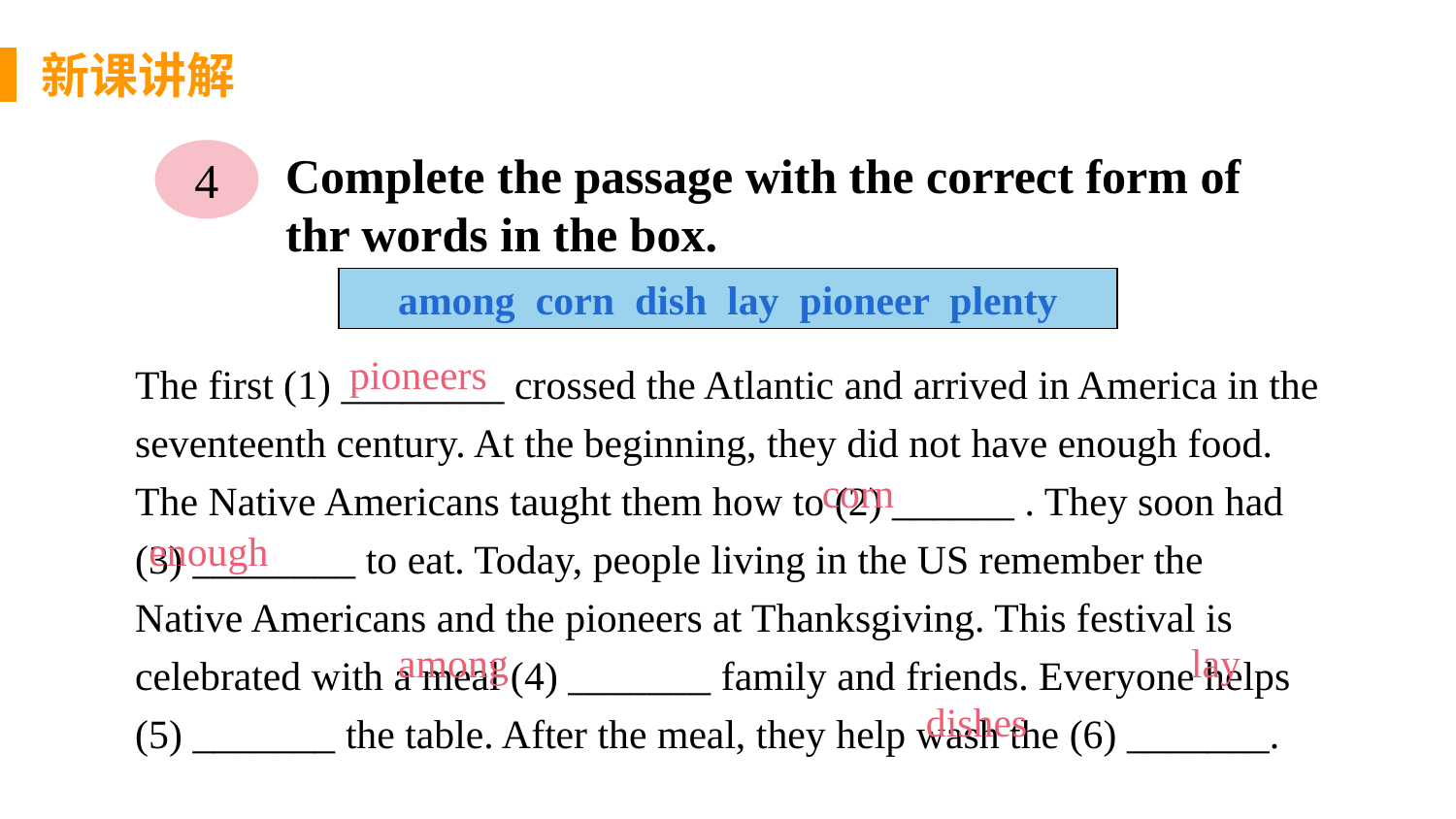

新课讲解

4
Complete the passage with the correct form of thr words in the box.
思 考
among  corn  dish  lay  pioneer  plenty
The first (1) ________ crossed the Atlantic and arrived in America in the seventeenth century. At the beginning, they did not have enough food. The Native Americans taught them how to (2) ______ . They soon had (3) ________ to eat. Today, people living in the US remember the Native Americans and the pioneers at Thanksgiving. This festival is celebrated with a meal (4) _______ family and friends. Everyone helps (5) _______ the table. After the meal, they help wash the (6) _______.
pioneers
corn
enough
among
lay
dishes